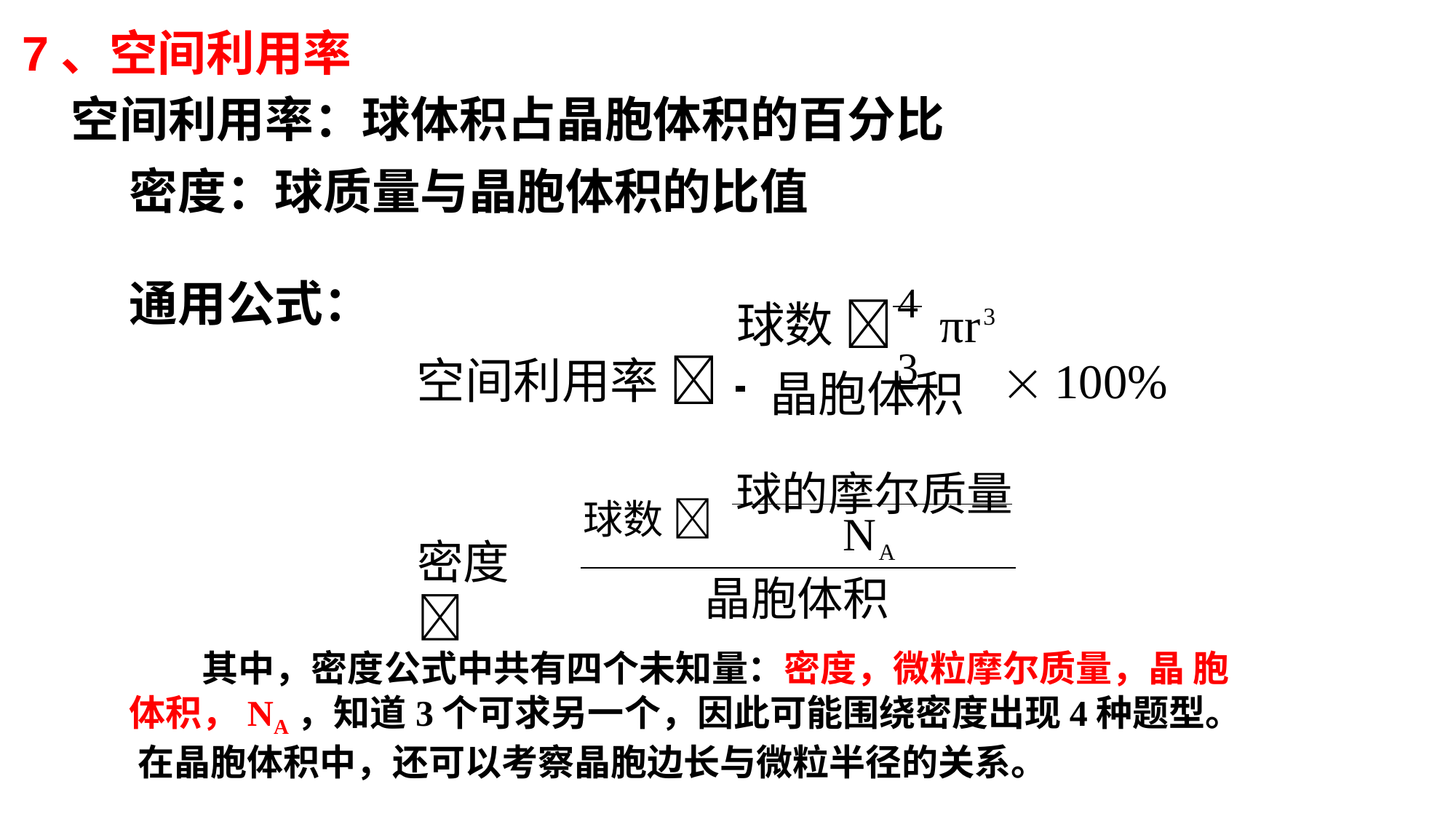

7、空间利用率
# 空间利用率：球体积占晶胞体积的百分比
密度：球质量与晶胞体积的比值
球数 ×	4	πr3
通用公式：

空间利用率 =	 	3	× 100%
晶胞体积
球数 ×	球的摩尔质量
NA

密度 =
晶胞体积

其中，密度公式中共有四个未知量：密度，微粒摩尔质量，晶 胞体积，NA，知道3个可求另一个，因此可能围绕密度出现4种题型。 在晶胞体积中，还可以考察晶胞边长与微粒半径的关系。